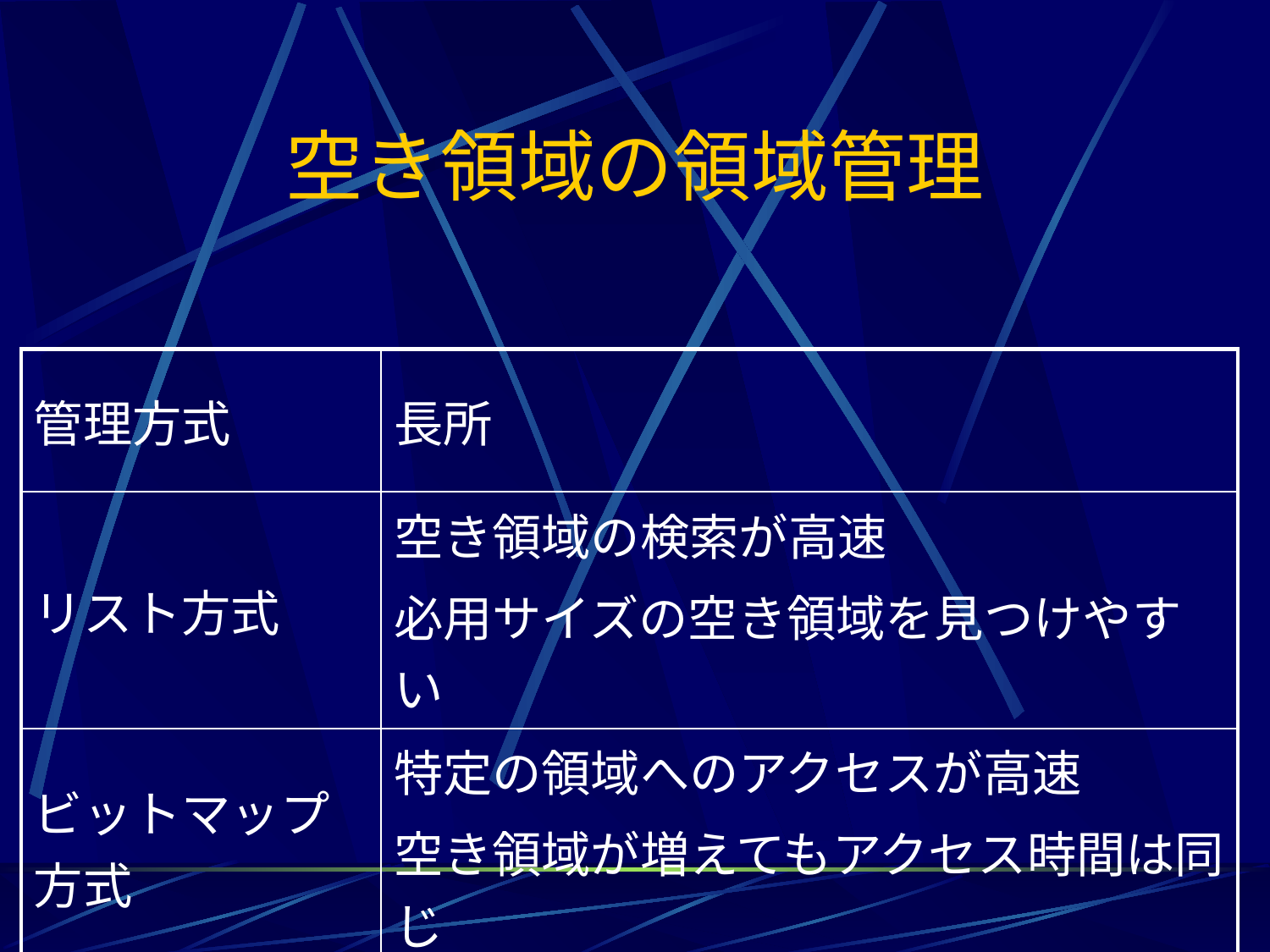

# 空き領域の領域管理
| 管理方式 | 長所 |
| --- | --- |
| リスト方式 | 空き領域の検索が高速 必用サイズの空き領域を見つけやすい |
| ビットマップ方式 | 特定の領域へのアクセスが高速 空き領域が増えてもアクセス時間は同じ |